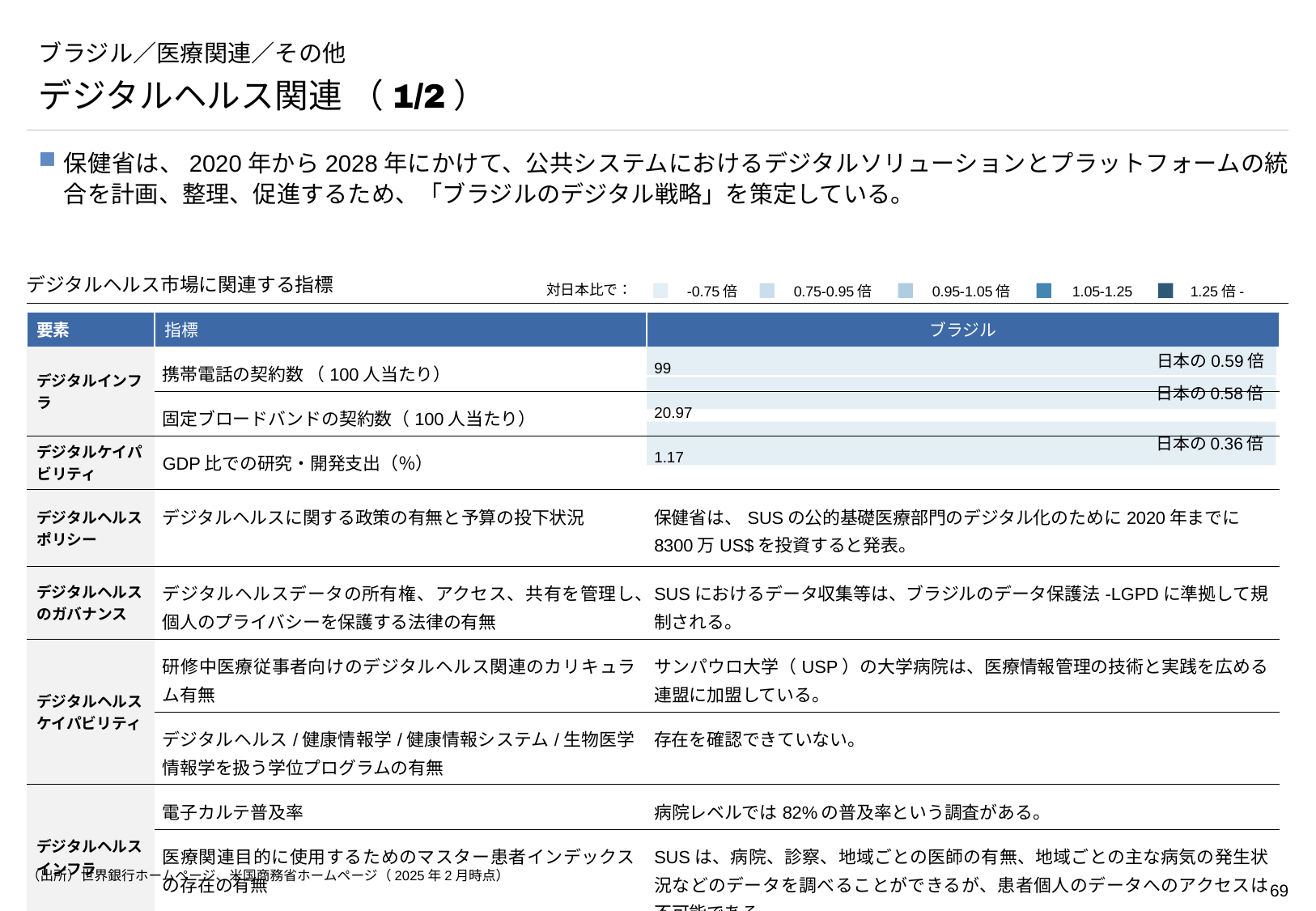

# ブラジル／医療関連／その他
デジタルヘルス関連 （1/2）
保健省は、2020年から2028年にかけて、公共システムにおけるデジタルソリューションとプラットフォームの統合を計画、整理、促進するため、「ブラジルのデジタル戦略」を策定している。
デジタルヘルス市場に関連する指標
対日本比で：
-0.75倍

0.75-0.95倍

0.95-1.05倍

1.05-1.25

1.25倍-

| 要素 | 指標 | ブラジル |
| --- | --- | --- |
| デジタルインフラ | 携帯電話の契約数 （100人当たり） | 99 |
| デジタルケイパビリティ | 固定ブロードバンドの契約数（100人当たり） | 20.97 |
| デジタルケイパビリティ | GDP比での研究・開発支出（％） | 1.17 |
| デジタルヘルスポリシー | デジタルヘルスに関する政策の有無と予算の投下状況 | 保健省は、SUSの公的基礎医療部門のデジタル化のために2020年までに8300万US$を投資すると発表。 |
| デジタルヘルスのガバナンス | デジタルヘルスデータの所有権、アクセス、共有を管理し、個人のプライバシーを保護する法律の有無 | SUSにおけるデータ収集等は、ブラジルのデータ保護法-LGPDに準拠して規制される。 |
| デジタルヘルスケイパビリティ | 研修中医療従事者向けのデジタルヘルス関連のカリキュラム有無 | サンパウロ大学（USP）の大学病院は、医療情報管理の技術と実践を広める連盟に加盟している。 |
|  | デジタルヘルス/健康情報学/健康情報システム/生物医学情報学を扱う学位プログラムの有無 | 存在を確認できていない。 |
| デジタルヘルスインフラ | 電子カルテ普及率 | 病院レベルでは82%の普及率という調査がある。 |
|  | 医療関連目的に使用するためのマスター患者インデックスの存在の有無 | SUSは、病院、診察、地域ごとの医師の有無、地域ごとの主な病気の発生状況などのデータを調べることができるが、患者個人のデータへのアクセスは不可能である。 |
日本の0.59倍
日本の0.58倍
日本の0.36倍
（出所）世界銀行ホームページ、米国商務省ホームページ（2025年2月時点）